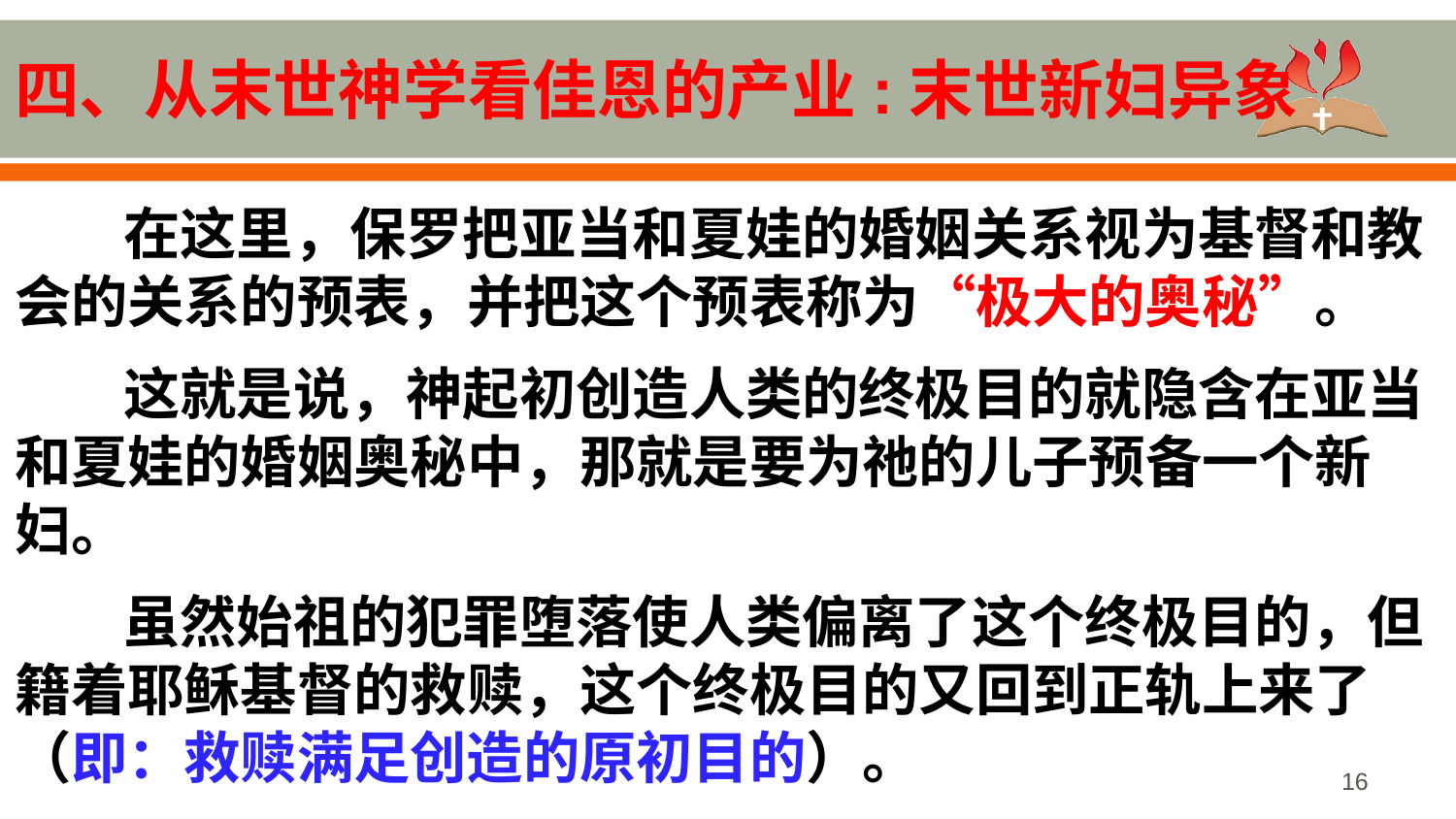

# 四、从末世神学看佳恩的产业:末世新妇异象
在这里，保罗把亚当和夏娃的婚姻关系视为基督和教会的关系的预表，并把这个预表称为“极大的奥秘”。
这就是说，神起初创造人类的终极目的就隐含在亚当和夏娃的婚姻奥秘中，那就是要为祂的儿子预备一个新妇。
虽然始祖的犯罪堕落使人类偏离了这个终极目的，但籍着耶稣基督的救赎，这个终极目的又回到正轨上来了 （即：救赎满足创造的原初目的）。

16